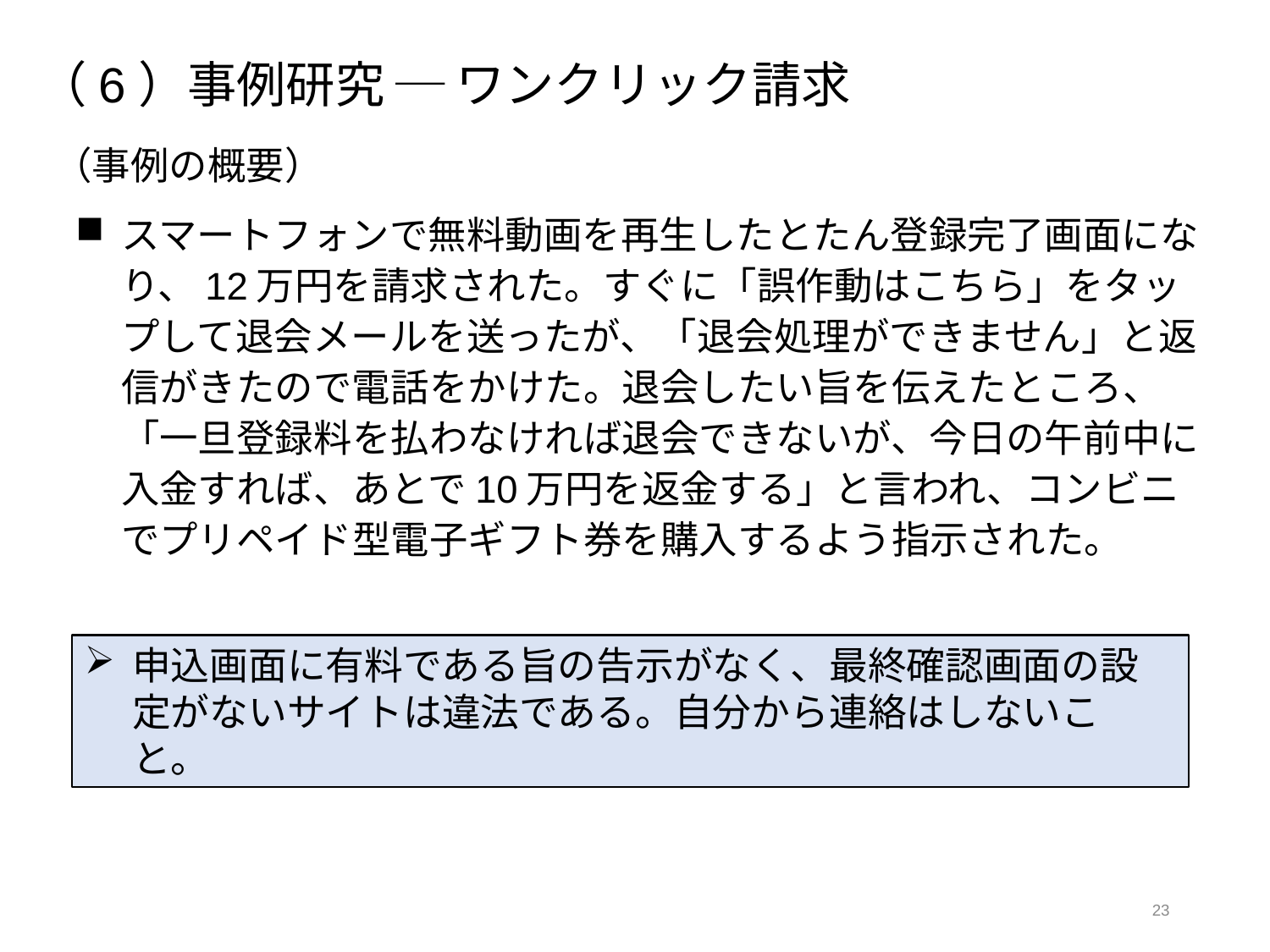

（6）事例研究 ─ ワンクリック請求
（事例の概要）
スマートフォンで無料動画を再生したとたん登録完了画面になり、12万円を請求された。すぐに「誤作動はこちら」をタップして退会メールを送ったが、「退会処理ができません」と返信がきたので電話をかけた。退会したい旨を伝えたところ、「一旦登録料を払わなければ退会できないが、今日の午前中に入金すれば、あとで10万円を返金する」と言われ、コンビニでプリペイド型電子ギフト券を購入するよう指示された。

申込画面に有料である旨の告示がなく、最終確認画面の設定がないサイトは違法である。自分から連絡はしないこと。
23